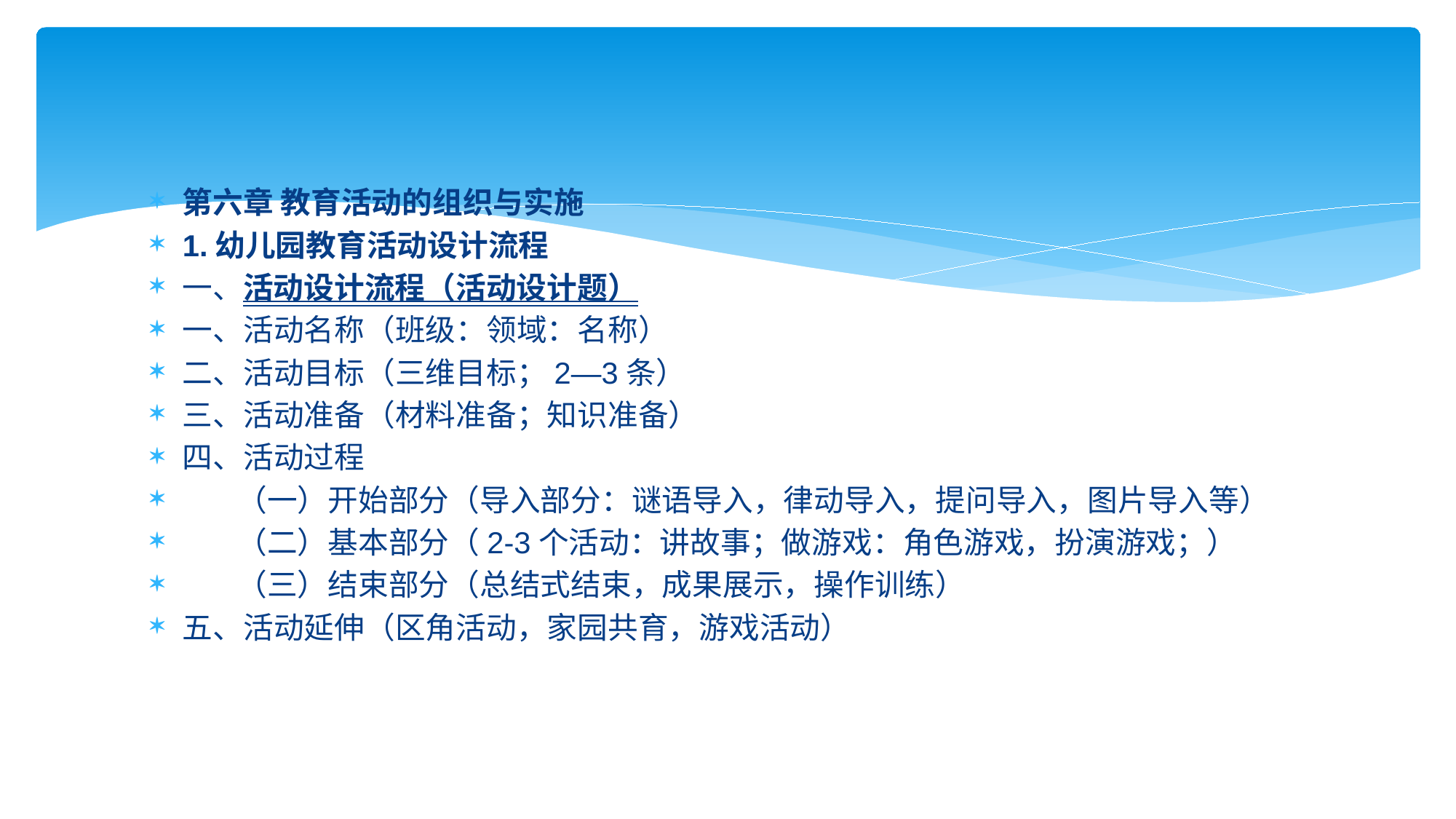

第六章 教育活动的组织与实施
1.幼儿园教育活动设计流程
一、活动设计流程（活动设计题）
一、活动名称（班级：领域：名称）
二、活动目标（三维目标；2—3条）
三、活动准备（材料准备；知识准备）
四、活动过程
       （一）开始部分（导入部分：谜语导入，律动导入，提问导入，图片导入等）
       （二）基本部分（2-3个活动：讲故事；做游戏：角色游戏，扮演游戏；）
       （三）结束部分（总结式结束，成果展示，操作训练）
五、活动延伸（区角活动，家园共育，游戏活动）